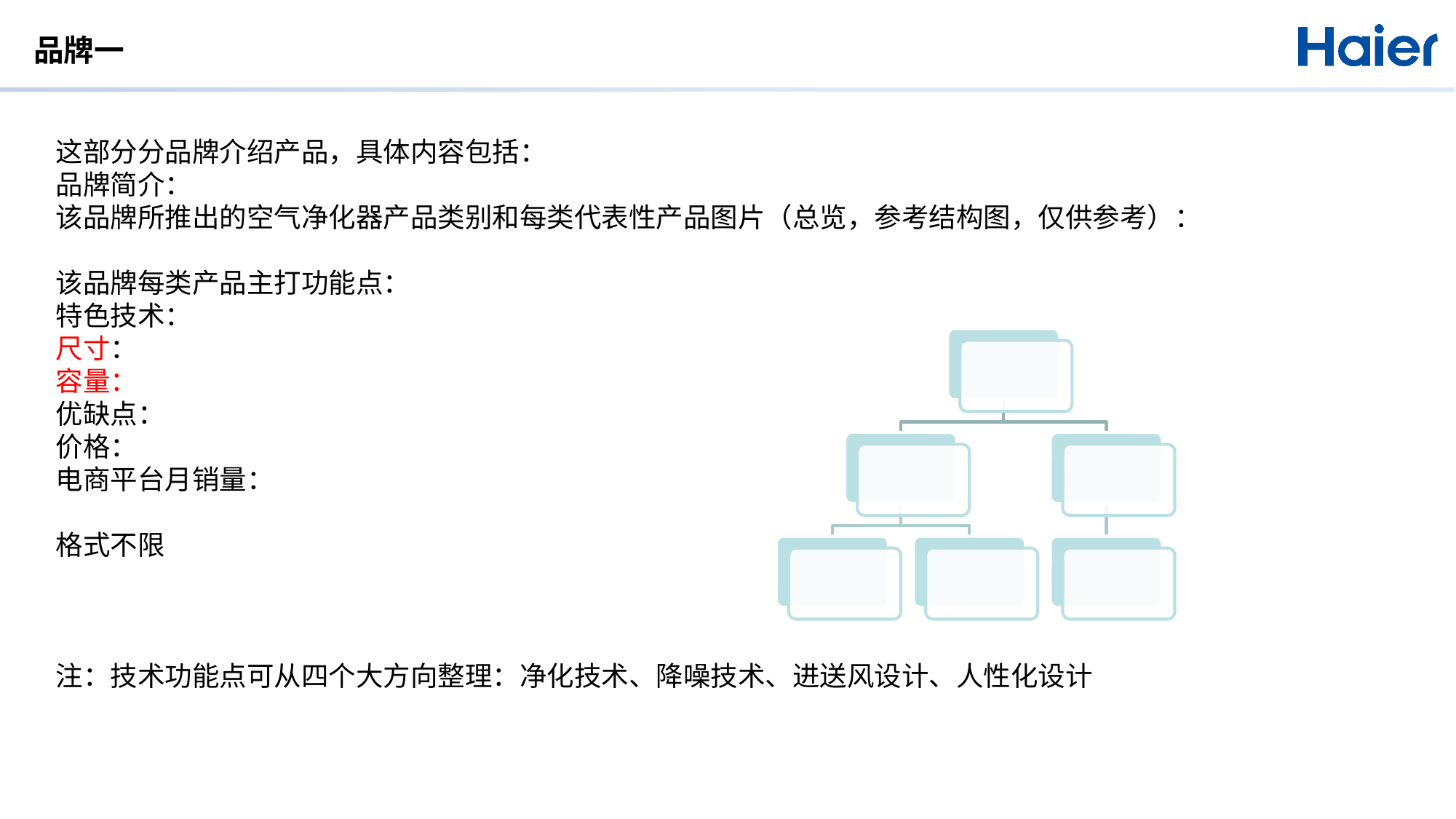

品牌一
这部分分品牌介绍产品，具体内容包括：
品牌简介：
该品牌所推出的空气净化器产品类别和每类代表性产品图片（总览，参考结构图，仅供参考）：

该品牌每类产品主打功能点：
特色技术：
尺寸：
容量：
优缺点：
价格：
电商平台月销量：

格式不限

注：技术功能点可从四个大方向整理：净化技术、降噪技术、进送风设计、人性化设计